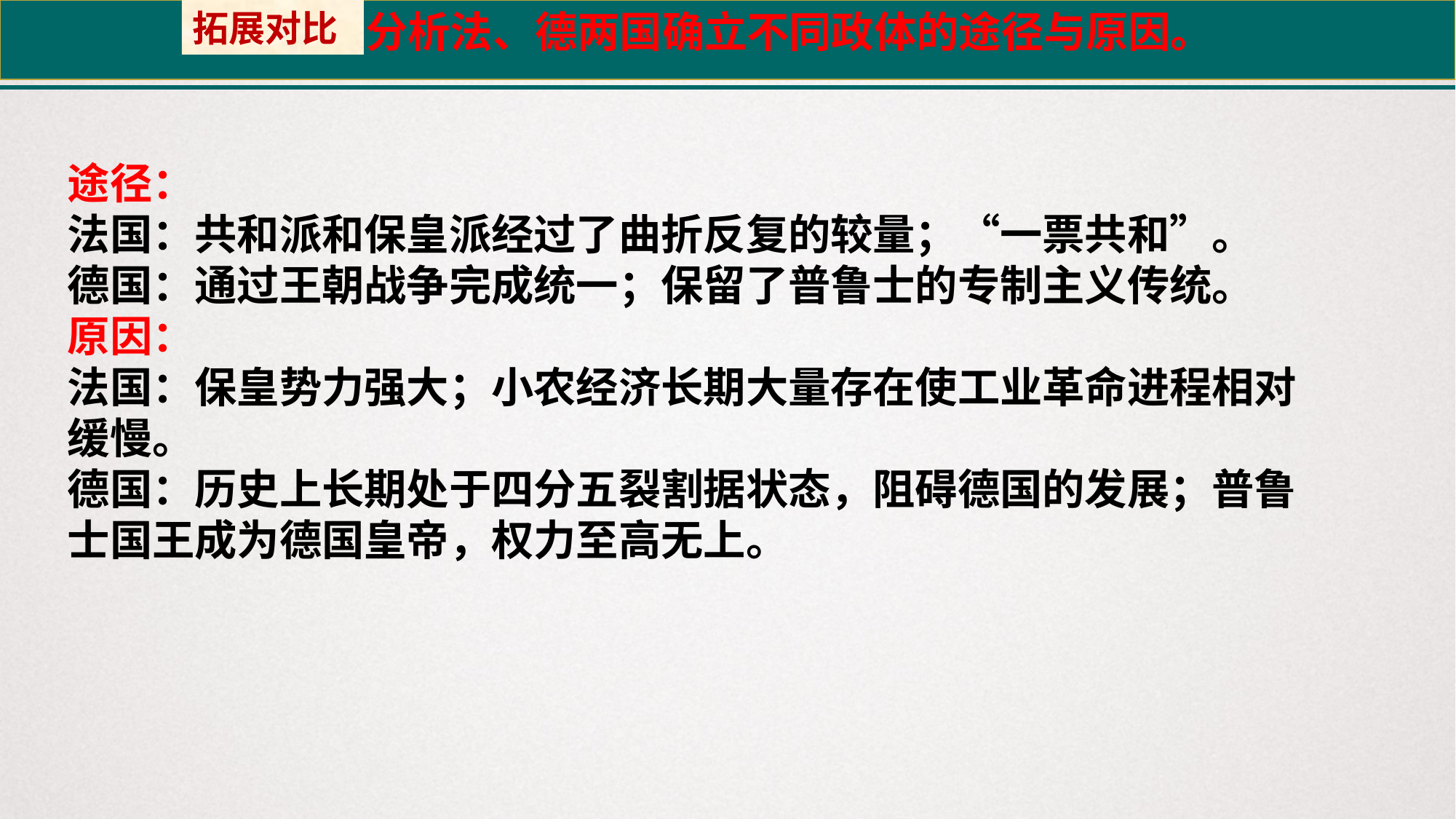

拓展对比
分析法、德两国确立不同政体的途径与原因。
途径：
法国：共和派和保皇派经过了曲折反复的较量；“一票共和”。
德国：通过王朝战争完成统一；保留了普鲁士的专制主义传统。
原因：
法国：保皇势力强大；小农经济长期大量存在使工业革命进程相对缓慢。
德国：历史上长期处于四分五裂割据状态，阻碍德国的发展；普鲁士国王成为德国皇帝，权力至高无上。